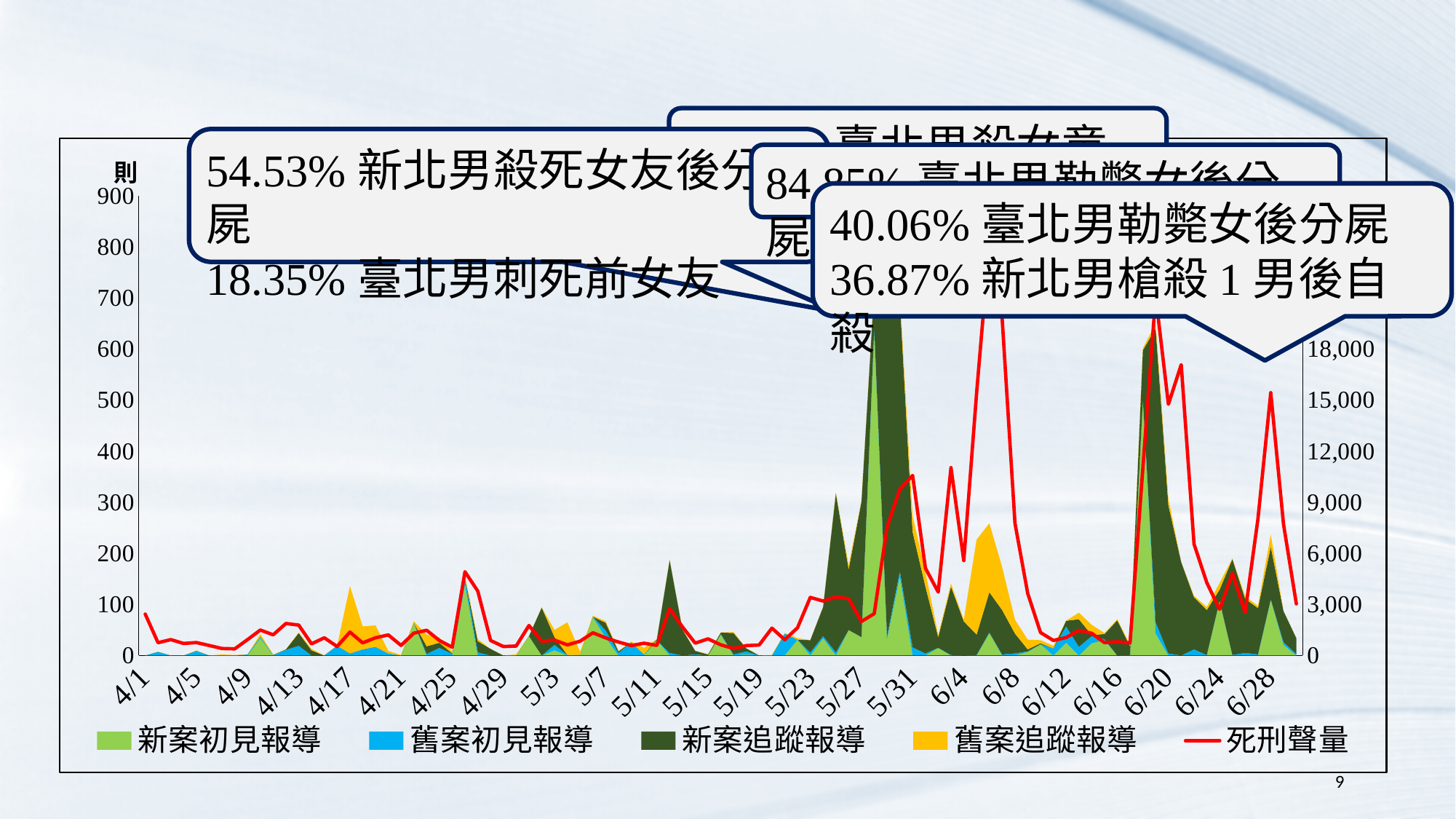

56.22%臺北男殺女童案
54.53%新北男殺死女友後分屍
18.35%臺北男刺死前女友

### Chart: 則（死刑）

| Category |  |  |  |  |  |
|---|---|---|---|---|---|
| 43556 | 0.0 | 0.0 | 0.0 | 0.0 | 2431.0 |
| 43557 | 0.0 | 7.0 | 0.0 | 0.0 | 749.0 |
| 43558 | 0.0 | 0.0 | 0.0 | 0.0 | 933.0 |
| 43559 | 0.0 | 0.0 | 0.0 | 0.0 | 708.0 |
| 43560 | 0.0 | 9.0 | 0.0 | 1.0 | 761.0 |
| 43561 | 0.0 | 0.0 | 0.0 | 0.0 | 588.0 |
| 43562 | 0.0 | 0.0 | 0.0 | 2.0 | 411.0 |
| 43563 | 0.0 | 0.0 | 0.0 | 1.0 | 392.0 |
| 43564 | 0.0 | 2.0 | 0.0 | 0.0 | 933.0 |
| 43565 | 34.0 | 3.0 | 0.0 | 5.0 | 1498.0 |
| 43566 | 0.0 | 1.0 | 0.0 | 1.0 | 1214.0 |
| 43567 | 1.0 | 10.0 | 1.0 | 0.0 | 1882.0 |
| 43568 | 0.0 | 19.0 | 25.0 | 1.0 | 1787.0 |
| 43569 | 0.0 | 0.0 | 10.0 | 3.0 | 684.0 |
| 43570 | 0.0 | 0.0 | 0.0 | 0.0 | 1039.0 |
| 43571 | 0.0 | 19.0 | 0.0 | 0.0 | 531.0 |
| 43572 | 0.0 | 4.0 | 0.0 | 132.0 | 1374.0 |
| 43573 | 0.0 | 12.0 | 0.0 | 45.0 | 742.0 |
| 43574 | 0.0 | 17.0 | 0.0 | 42.0 | 1040.0 |
| 43575 | 0.0 | 4.0 | 0.0 | 5.0 | 1209.0 |
| 43576 | 0.0 | 0.0 | 0.0 | 1.0 | 593.0 |
| 43577 | 63.0 | 1.0 | 0.0 | 3.0 | 1311.0 |
| 43578 | 0.0 | 3.0 | 15.0 | 23.0 | 1483.0 |
| 43579 | 0.0 | 15.0 | 10.0 | 10.0 | 881.0 |
| 43580 | 0.0 | 3.0 | 1.0 | 4.0 | 485.0 |
| 43581 | 138.0 | 14.0 | 0.0 | 4.0 | 4921.0 |
| 43582 | 0.0 | 6.0 | 22.0 | 4.0 | 3784.0 |
| 43583 | 0.0 | 0.0 | 13.0 | 0.0 | 881.0 |
| 43584 | 0.0 | 0.0 | 0.0 | 0.0 | 528.0 |
| 43585 | 0.0 | 0.0 | 0.0 | 2.0 | 557.0 |
| 43586 | 38.0 | 0.0 | 0.0 | 0.0 | 1763.0 |
| 43587 | 0.0 | 0.0 | 94.0 | 0.0 | 839.0 |
| 43588 | 10.0 | 11.0 | 15.0 | 14.0 | 905.0 |
| 43589 | 0.0 | 1.0 | 0.0 | 64.0 | 623.0 |
| 43590 | 1.0 | 0.0 | 0.0 | 6.0 | 840.0 |
| 43591 | 75.0 | 1.0 | 0.0 | 2.0 | 1331.0 |
| 43592 | 35.0 | 14.0 | 15.0 | 3.0 | 1033.0 |
| 43593 | 0.0 | 5.0 | 3.0 | 1.0 | 790.0 |
| 43594 | 0.0 | 26.0 | 0.0 | 1.0 | 584.0 |
| 43595 | 0.0 | 2.0 | 0.0 | 13.0 | 721.0 |
| 43596 | 30.0 | 0.0 | 2.0 | 0.0 | 594.0 |
| 43597 | 0.0 | 5.0 | 182.0 | 0.0 | 2761.0 |
| 43598 | 0.0 | 0.0 | 51.0 | 0.0 | 1680.0 |
| 43599 | 0.0 | 2.0 | 7.0 | 0.0 | 725.0 |
| 43600 | 0.0 | 0.0 | 2.0 | 1.0 | 977.0 |
| 43601 | 41.0 | 1.0 | 3.0 | 0.0 | 626.0 |
| 43602 | 0.0 | 2.0 | 42.0 | 2.0 | 409.0 |
| 43603 | 2.0 | 6.0 | 6.0 | 0.0 | 582.0 |
| 43604 | 0.0 | 0.0 | 0.0 | 0.0 | 616.0 |
| 43605 | 0.0 | 0.0 | 0.0 | 1.0 | 1609.0 |
| 43606 | 0.0 | 43.0 | 0.0 | 1.0 | 927.0 |
| 43607 | 31.0 | 0.0 | 0.0 | 3.0 | 1628.0 |
| 43608 | 0.0 | 6.0 | 24.0 | 0.0 | 3411.0 |
| 43609 | 34.0 | 4.0 | 57.0 | 0.0 | 3200.0 |
| 43610 | 0.0 | 6.0 | 312.0 | 1.0 | 3442.0 |
| 43611 | 50.0 | 0.0 | 119.0 | 8.0 | 3331.0 |
| 43612 | 36.0 | 0.0 | 266.0 | 1.0 | 1999.0 |
| 43613 | 634.0 | 9.0 | 76.0 | 1.0 | 2459.0 |
| 43614 | 32.0 | 5.0 | 798.0 | 21.0 | 7540.0 |
| 43615 | 155.0 | 10.0 | 531.0 | 10.0 | 9783.0 |
| 43616 | 0.0 | 16.0 | 226.0 | 32.0 | 10582.0 |
| 43617 | 0.0 | 4.0 | 131.0 | 29.0 | 5133.0 |
| 43618 | 15.0 | 0.0 | 21.0 | 4.0 | 3728.0 |
| 43619 | 0.0 | 1.0 | 134.0 | 6.0 | 11042.0 |
| 43620 | 0.0 | 0.0 | 67.0 | 3.0 | 5577.0 |
| 43621 | 0.0 | 1.0 | 40.0 | 186.0 | 15420.0 |
| 43622 | 44.0 | 1.0 | 79.0 | 135.0 | 24262.0 |
| 43623 | 0.0 | 2.0 | 87.0 | 84.0 | 19802.0 |
| 43624 | 0.0 | 4.0 | 39.0 | 27.0 | 7777.0 |
| 43625 | 7.0 | 1.0 | 4.0 | 19.0 | 3650.0 |
| 43626 | 22.0 | 0.0 | 2.0 | 6.0 | 1348.0 |
| 43627 | 0.0 | 14.0 | 0.0 | 5.0 | 884.0 |
| 43628 | 25.0 | 32.0 | 11.0 | 0.0 | 1055.0 |
| 43629 | 0.0 | 17.0 | 54.0 | 13.0 | 1477.0 |
| 43630 | 24.0 | 14.0 | 2.0 | 20.0 | 1304.0 |
| 43631 | 30.0 | 2.0 | 10.0 | 2.0 | 756.0 |
| 43632 | 0.0 | 0.0 | 69.0 | 2.0 | 808.0 |
| 43633 | 0.0 | 1.0 | 17.0 | 3.0 | 741.0 |
| 43634 | 502.0 | 0.0 | 96.0 | 4.0 | 11001.0 |
| 43635 | 43.0 | 22.0 | 576.0 | 9.0 | 21130.0 |
| 43636 | 0.0 | 4.0 | 290.0 | 13.0 | 14766.0 |
| 43637 | 0.0 | 0.0 | 183.0 | 0.0 | 17095.0 |
| 43638 | 0.0 | 12.0 | 102.0 | 3.0 | 6551.0 |
| 43639 | 0.0 | 1.0 | 88.0 | 6.0 | 4278.0 |
| 43640 | 107.0 | 0.0 | 22.0 | 13.0 | 2717.0 |
| 43641 | 0.0 | 1.0 | 188.0 | 1.0 | 4829.0 |
| 43642 | 0.0 | 5.0 | 106.0 | 5.0 | 2535.0 |
| 43643 | 0.0 | 2.0 | 91.0 | 4.0 | 8034.0 |
| 43644 | 109.0 | 1.0 | 103.0 | 24.0 | 15447.0 |
| 43645 | 21.0 | 5.0 | 61.0 | 0.0 | 7709.0 |
| 43646 | 0.0 | 3.0 | 31.0 | 0.0 | 3033.0 |
84.85%臺北男勒斃女後分屍
40.06%臺北男勒斃女後分屍
36.87%新北男槍殺1男後自殺
9